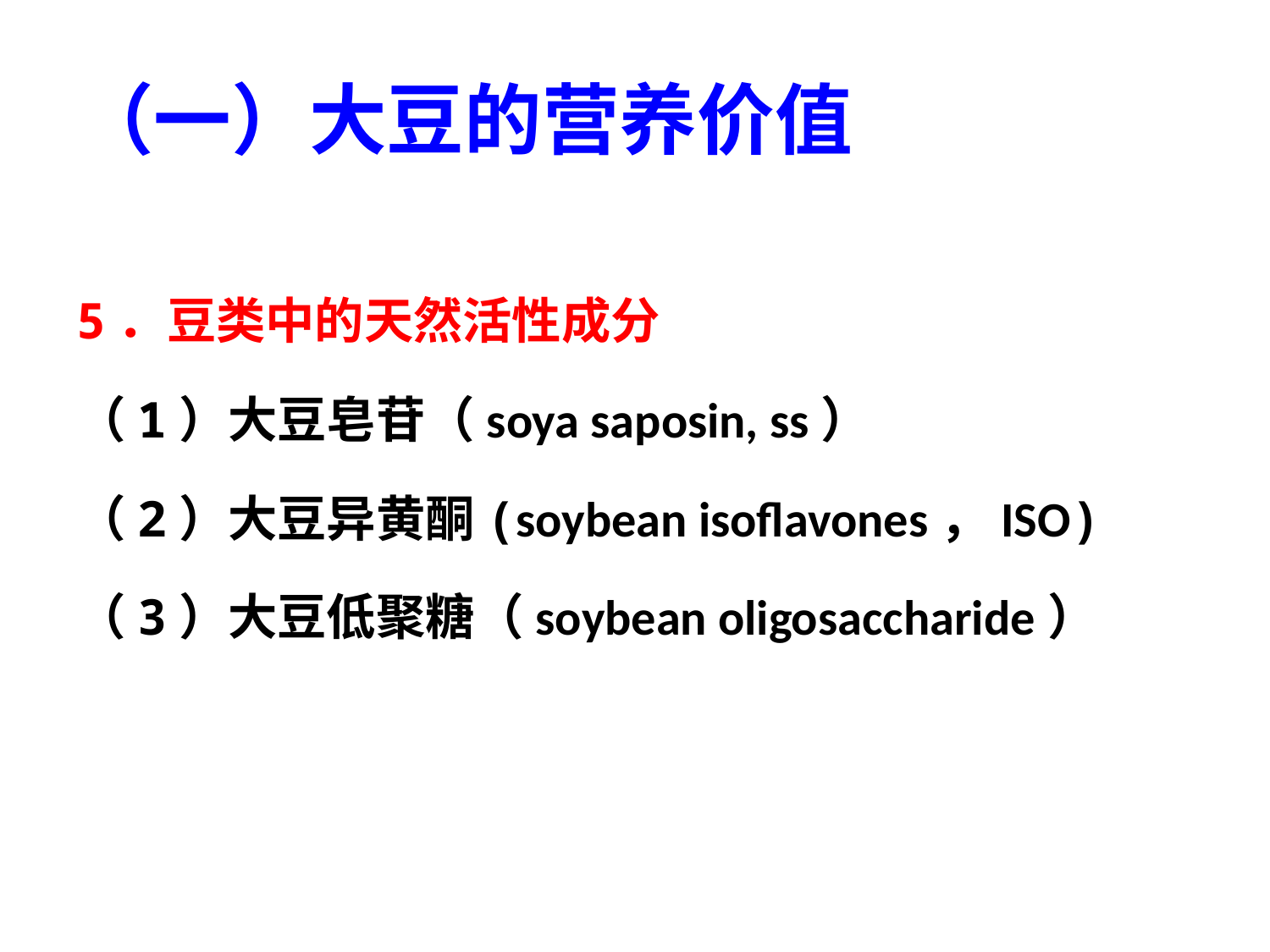

# （一）大豆的营养价值
5．豆类中的天然活性成分
（1）大豆皂苷（soya saposin, ss）
（2）大豆异黄酮(soybean isoflavones，ISO)
（3）大豆低聚糖（soybean oligosaccharide）